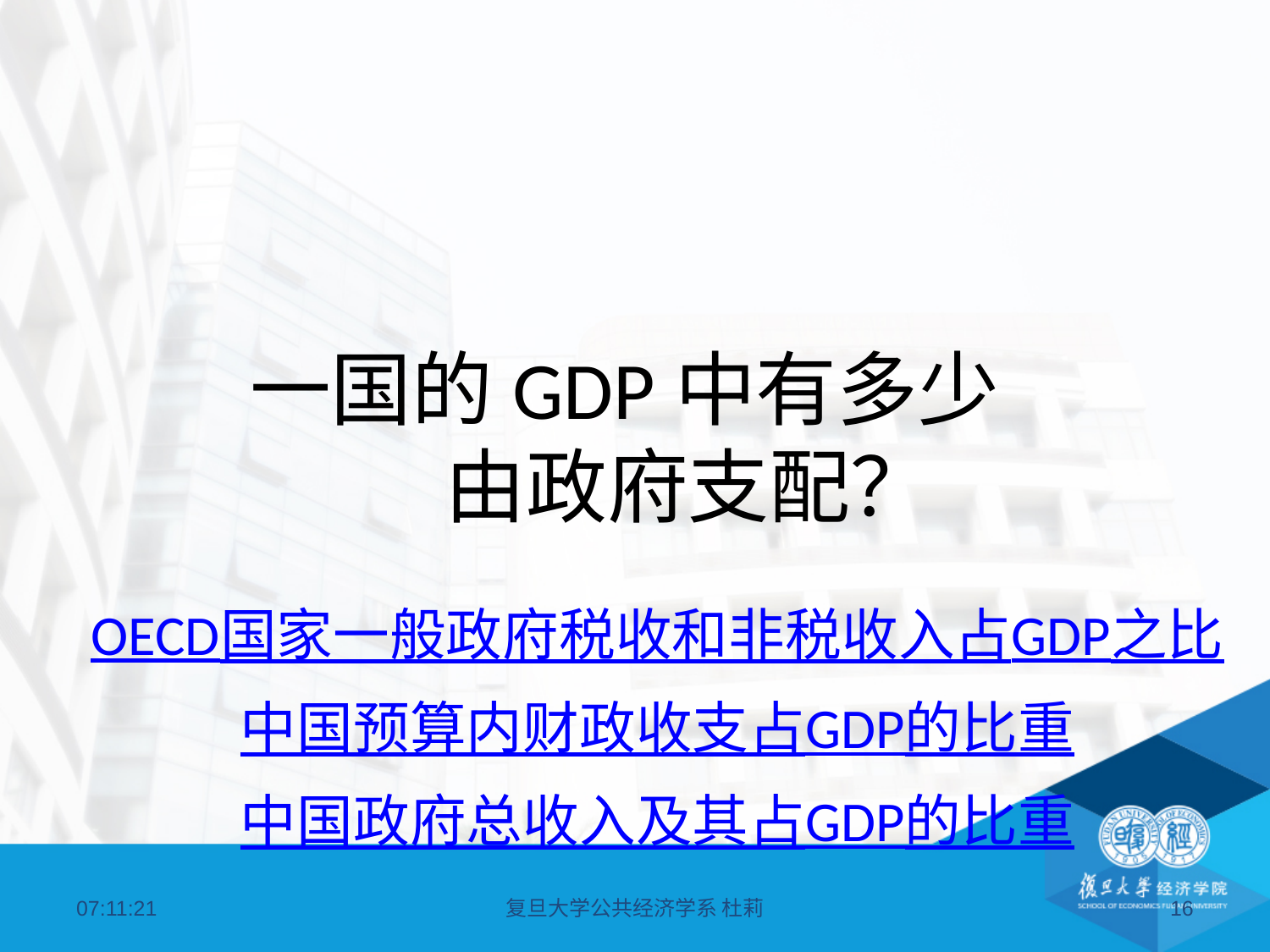

# 一国的GDP中有多少 由政府支配？
OECD国家一般政府税收和非税收入占GDP之比
中国预算内财政收支占GDP的比重
中国政府总收入及其占GDP的比重

07:11:21
复旦大学公共经济学系 杜莉
16